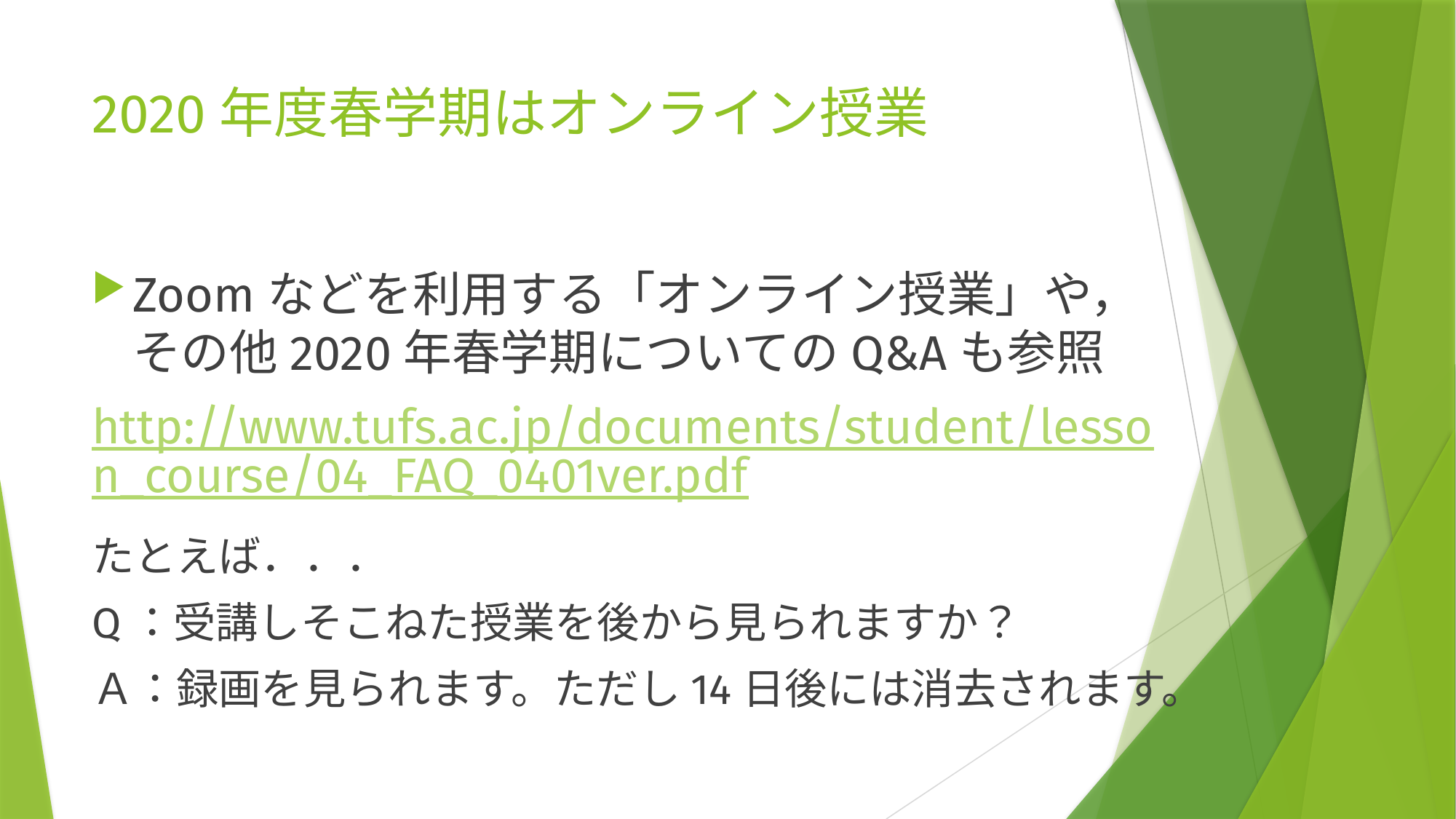

# 2020年度春学期はオンライン授業
Zoomなどを利用する「オンライン授業」や，その他2020年春学期についてのQ&Aも参照
http://www.tufs.ac.jp/documents/student/lesson_course/04_FAQ_0401ver.pdf
たとえば．．．
Q：受講しそこねた授業を後から見られますか？
Ａ：録画を見られます。ただし14日後には消去されます。